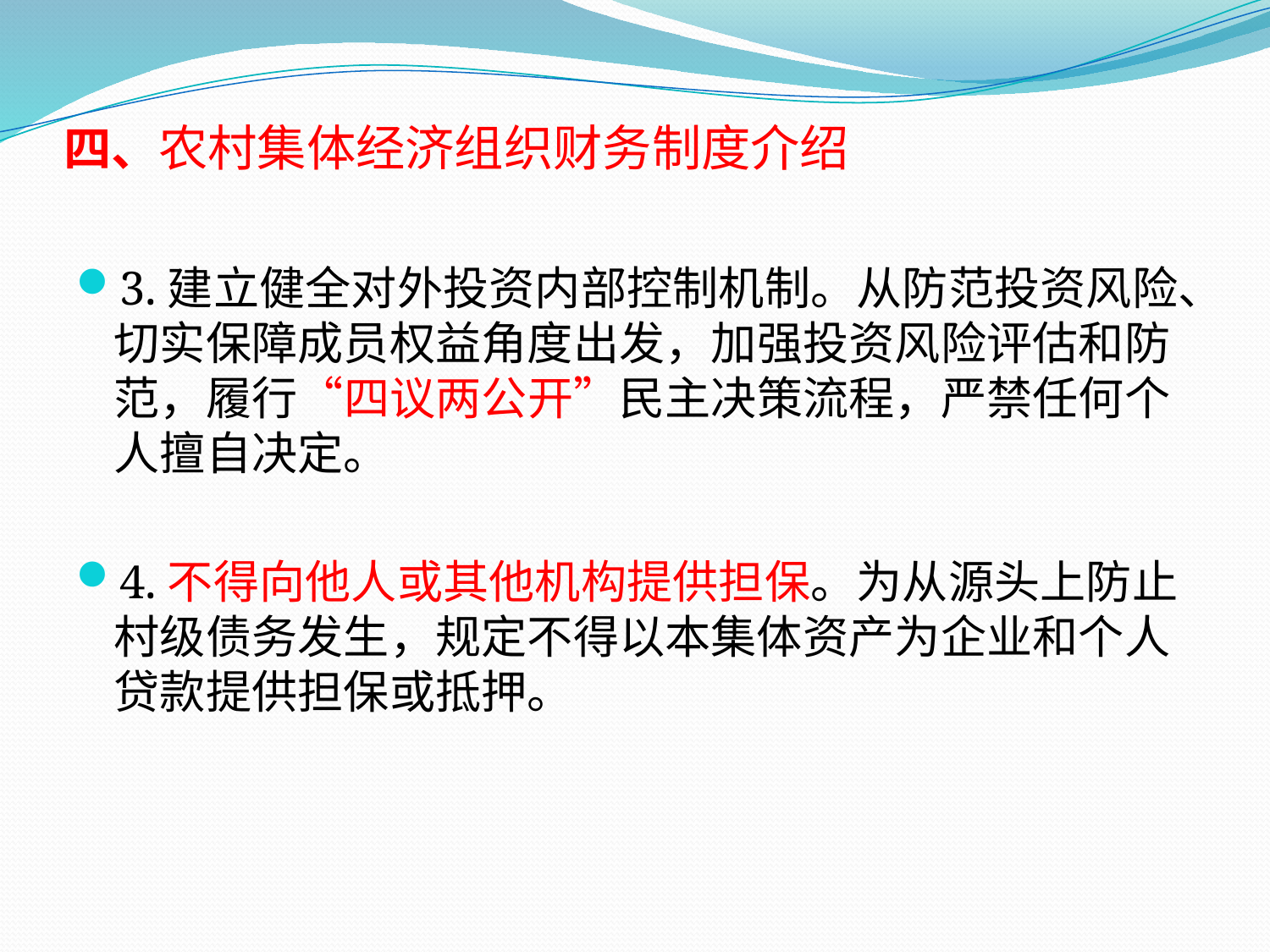

# 四、农村集体经济组织财务制度介绍

3.建立健全对外投资内部控制机制。从防范投资风险、切实保障成员权益角度出发，加强投资风险评估和防范，履行“四议两公开”民主决策流程，严禁任何个人擅自决定。

4.不得向他人或其他机构提供担保。为从源头上防止村级债务发生，规定不得以本集体资产为企业和个人贷款提供担保或抵押。